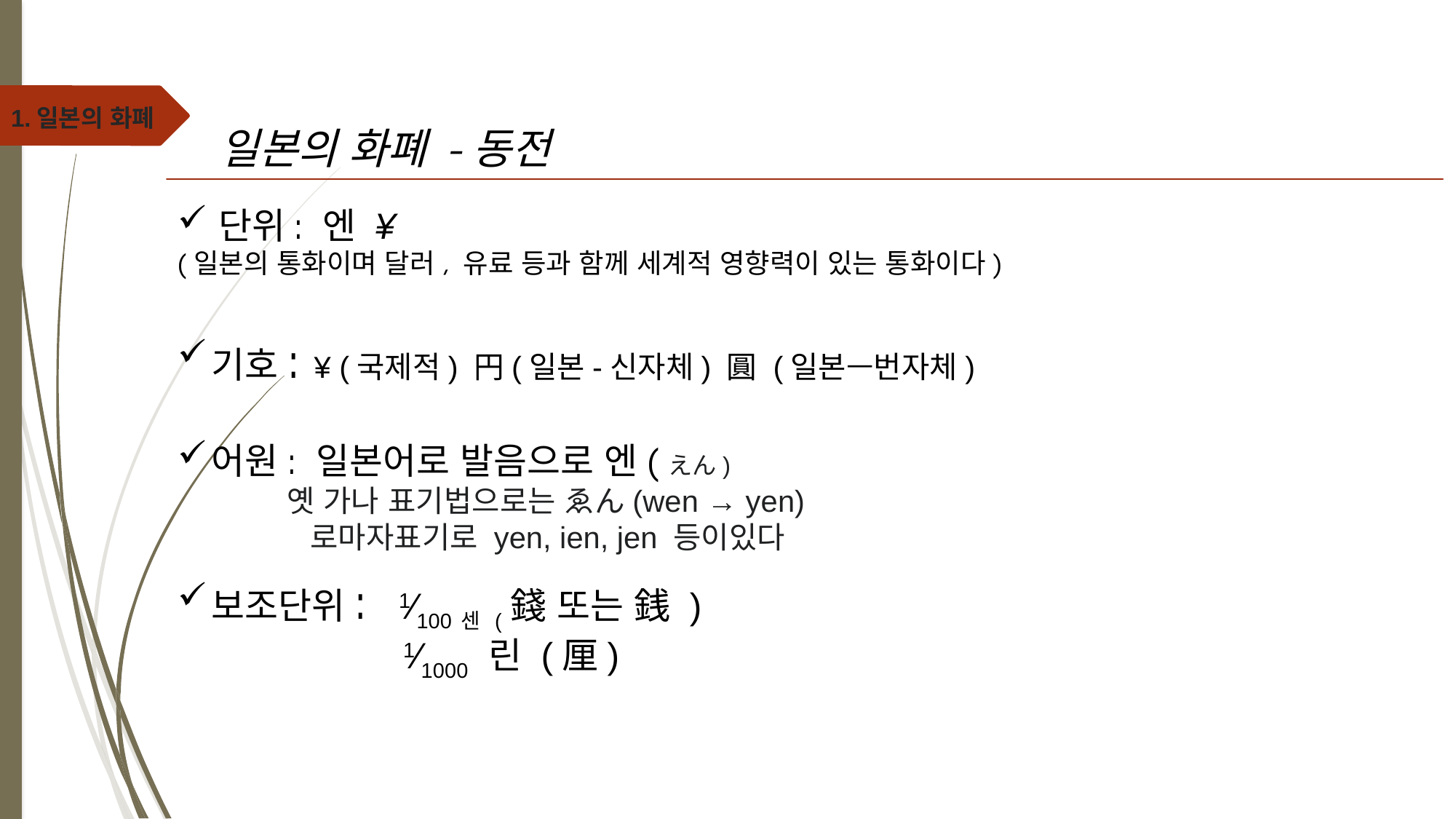

# 1.일본의 화폐
일본의 화폐 -동전
단위: 엔 ¥
(일본의 통화이며 달러, 유료 등과 함께 세계적 영향력이 있는 통화이다)
기호: ¥ (국제적) 円(일본-신자체) 圓 (일본—번자체)
어원: 일본어로 발음으로 엔(えん)
                   옛 가나 표기법으로는 ゑん(wen → yen)
               로마자표기로 yen, ien, jen 등이있다
보조단위:   1⁄100센 (錢 또는 銭 )
                           1⁄1000  린 (厘)